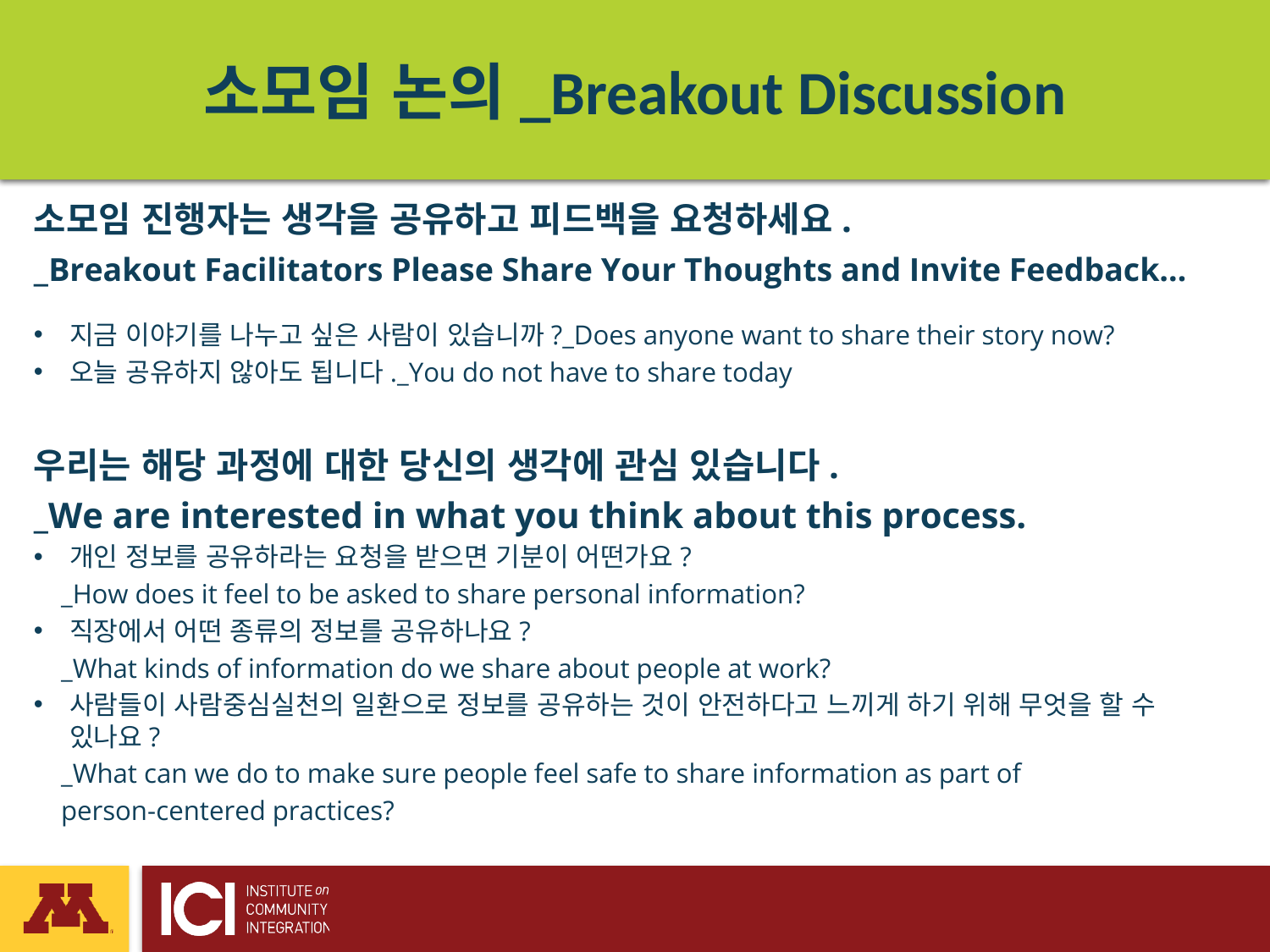

# 소모임 논의_Breakout Discussion
소모임 진행자는 생각을 공유하고 피드백을 요청하세요.
_Breakout Facilitators Please Share Your Thoughts and Invite Feedback…

지금 이야기를 나누고 싶은 사람이 있습니까?_Does anyone want to share their story now?
오늘 공유하지 않아도 됩니다._You do not have to share today

우리는 해당 과정에 대한 당신의 생각에 관심 있습니다.
_We are interested in what you think about this process.
개인 정보를 공유하라는 요청을 받으면 기분이 어떤가요?
    _How does it feel to be asked to share personal information?
직장에서 어떤 종류의 정보를 공유하나요?
    _What kinds of information do we share about people at work?
사람들이 사람중심실천의 일환으로 정보를 공유하는 것이 안전하다고 느끼게 하기 위해 무엇을 할 수 있나요?
    _What can we do to make sure people feel safe to share information as part of
    person-centered practices?